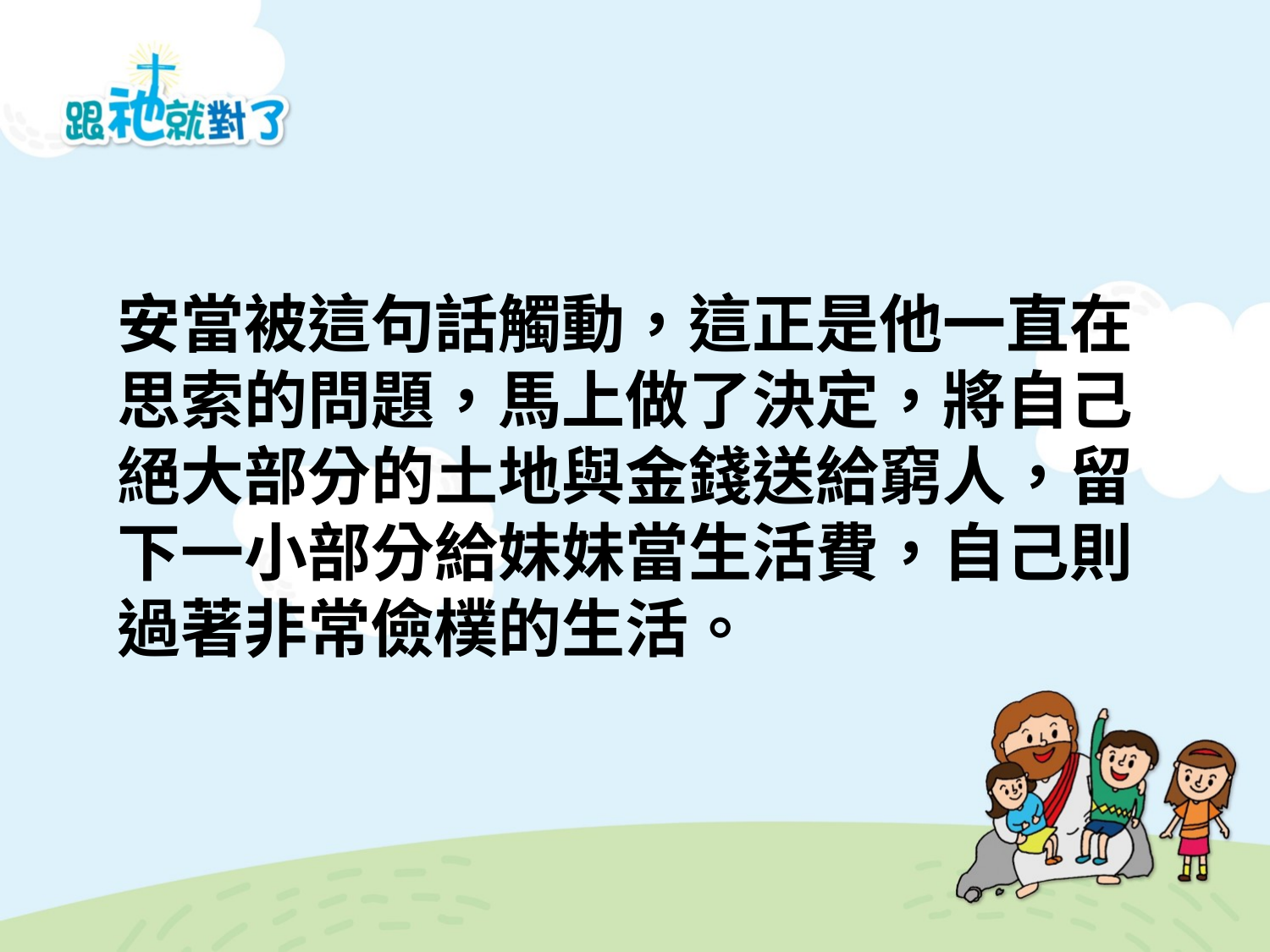

安當被這句話觸動，這正是他一直在思索的問題，馬上做了決定，將自己絕大部分的土地與金錢送給窮人，留下一小部分給妹妹當生活費，自己則過著非常儉樸的生活。